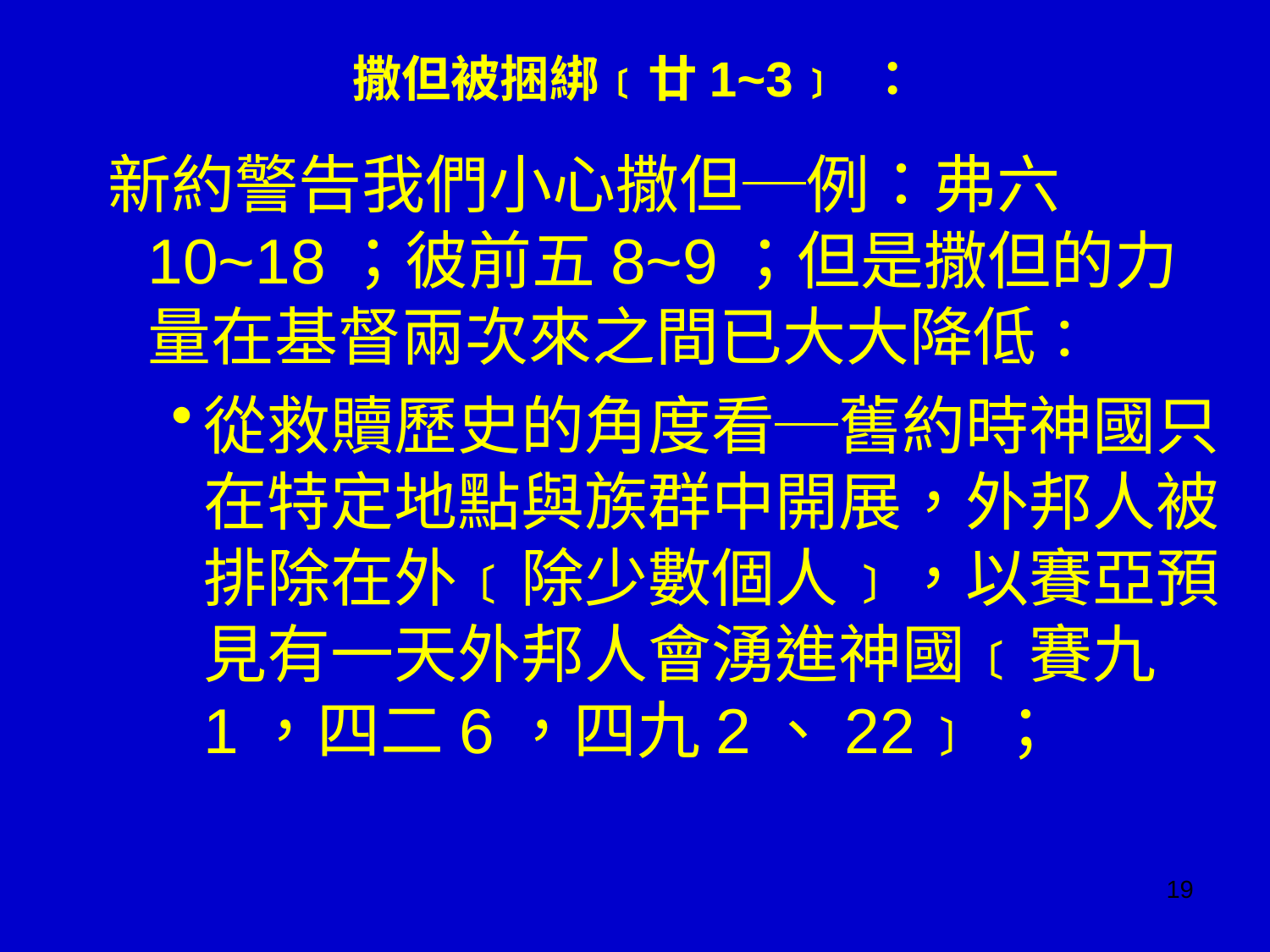

# 撒但被捆綁﹝廿1~3﹞ ：
新約警告我們小心撒但─例：弗六10~18；彼前五8~9；但是撒但的力量在基督兩次來之間已大大降低：
從救贖歷史的角度看─舊約時神國只在特定地點與族群中開展，外邦人被排除在外﹝除少數個人﹞，以賽亞預見有一天外邦人會湧進神國﹝賽九1，四二6，四九2、22﹞；
19